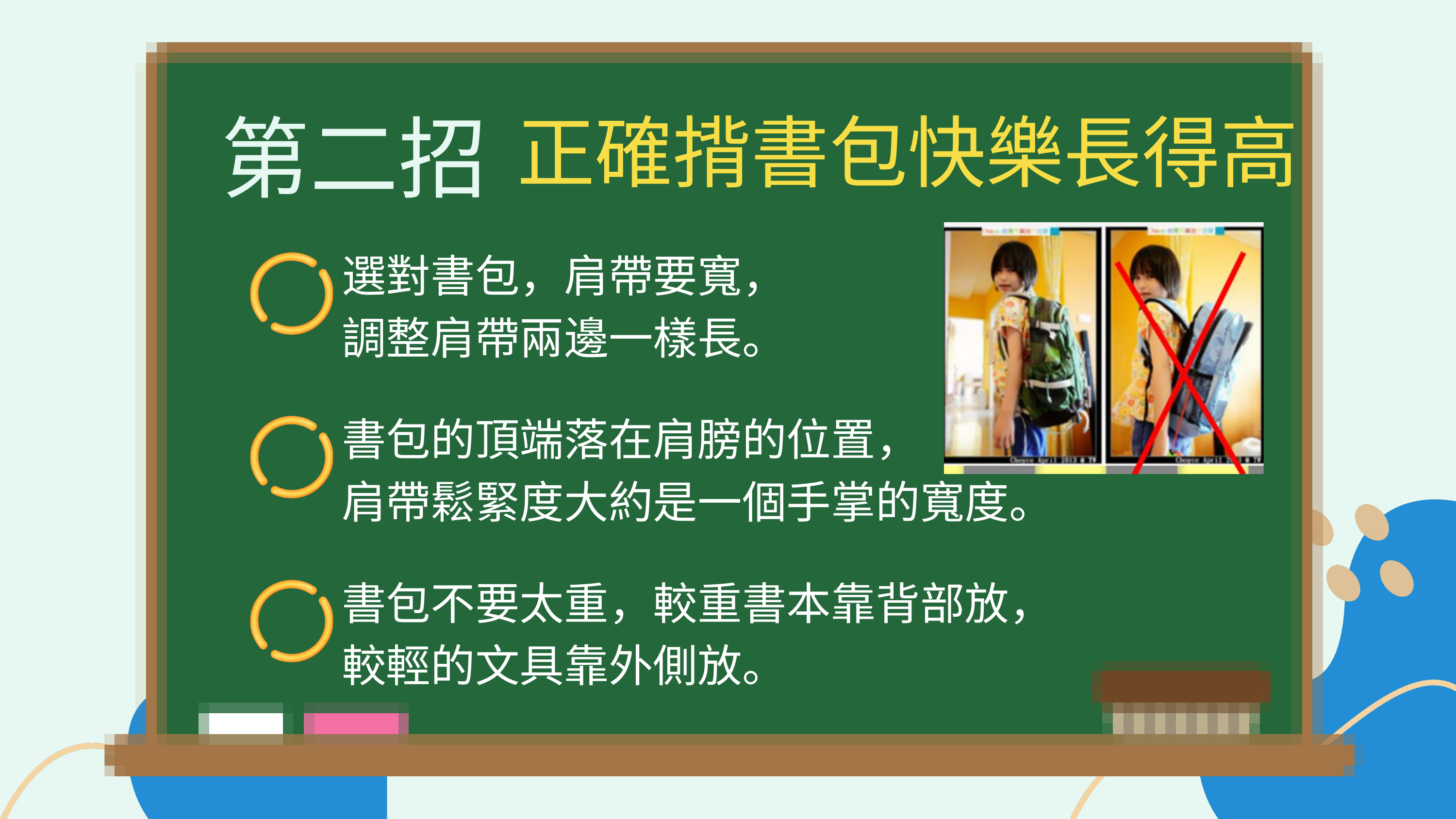

第二招
正確揹書包快樂長得高

選對書包，肩帶要寬，
調整肩帶兩邊一樣長。

書包的頂端落在肩膀的位置，
肩帶鬆緊度大約是一個手掌的寬度。

書包不要太重，較重書本靠背部放，
較輕的文具靠外側放。